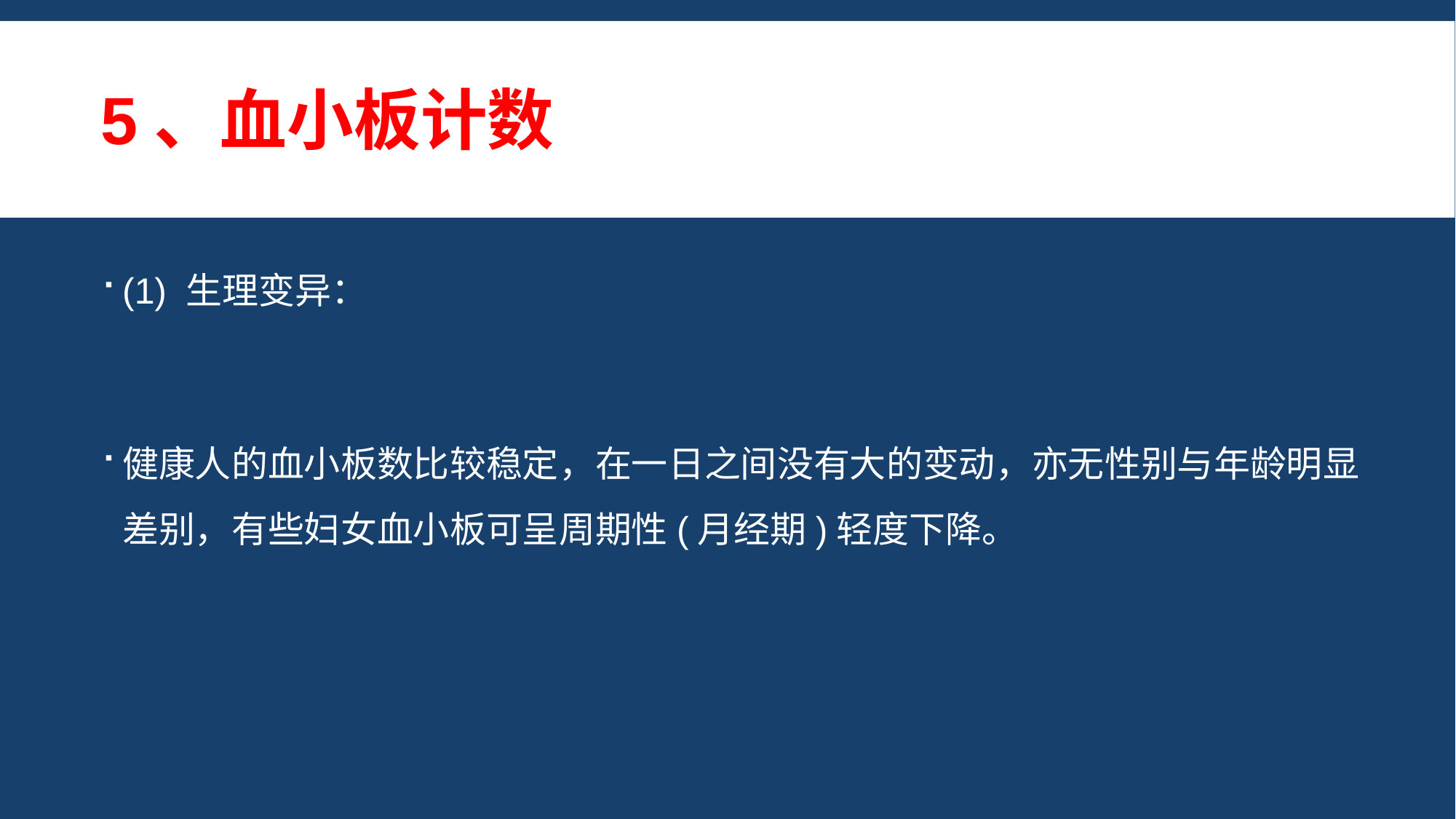

# 5、血小板计数
(1) 生理变异：

健康人的血小板数比较稳定，在一日之间没有大的变动，亦无性别与年龄明显差别，有些妇女血小板可呈周期性(月经期)轻度下降。